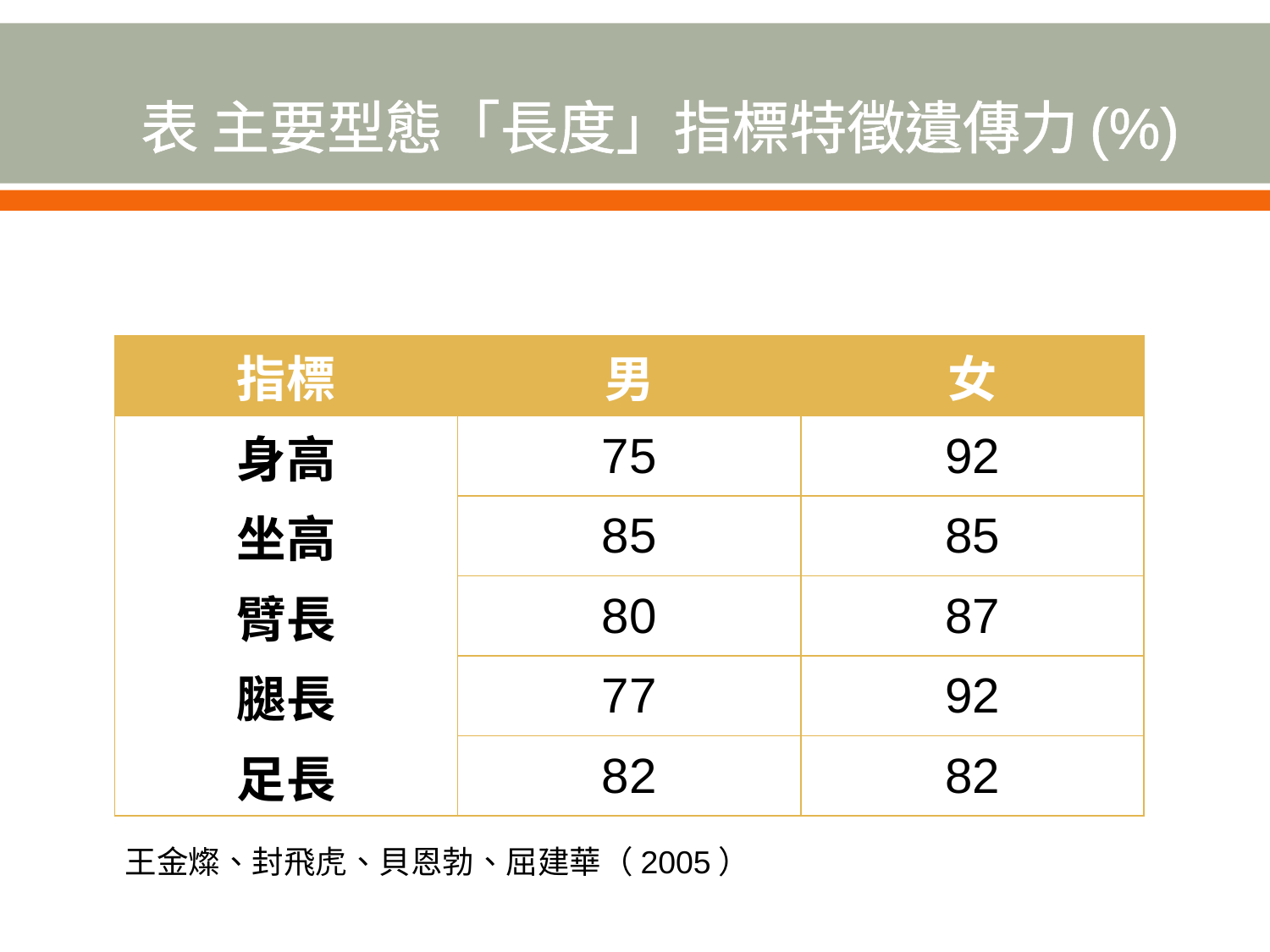

# 表 主要型態「長度」指標特徵遺傳力(%)
| 指標 | 男 | 女 |
| --- | --- | --- |
| 身高 | 75 | 92 |
| 坐高 | 85 | 85 |
| 臂長 | 80 | 87 |
| 腿長 | 77 | 92 |
| 足長 | 82 | 82 |
王金燦、封飛虎、貝恩勃、屈建華（2005）